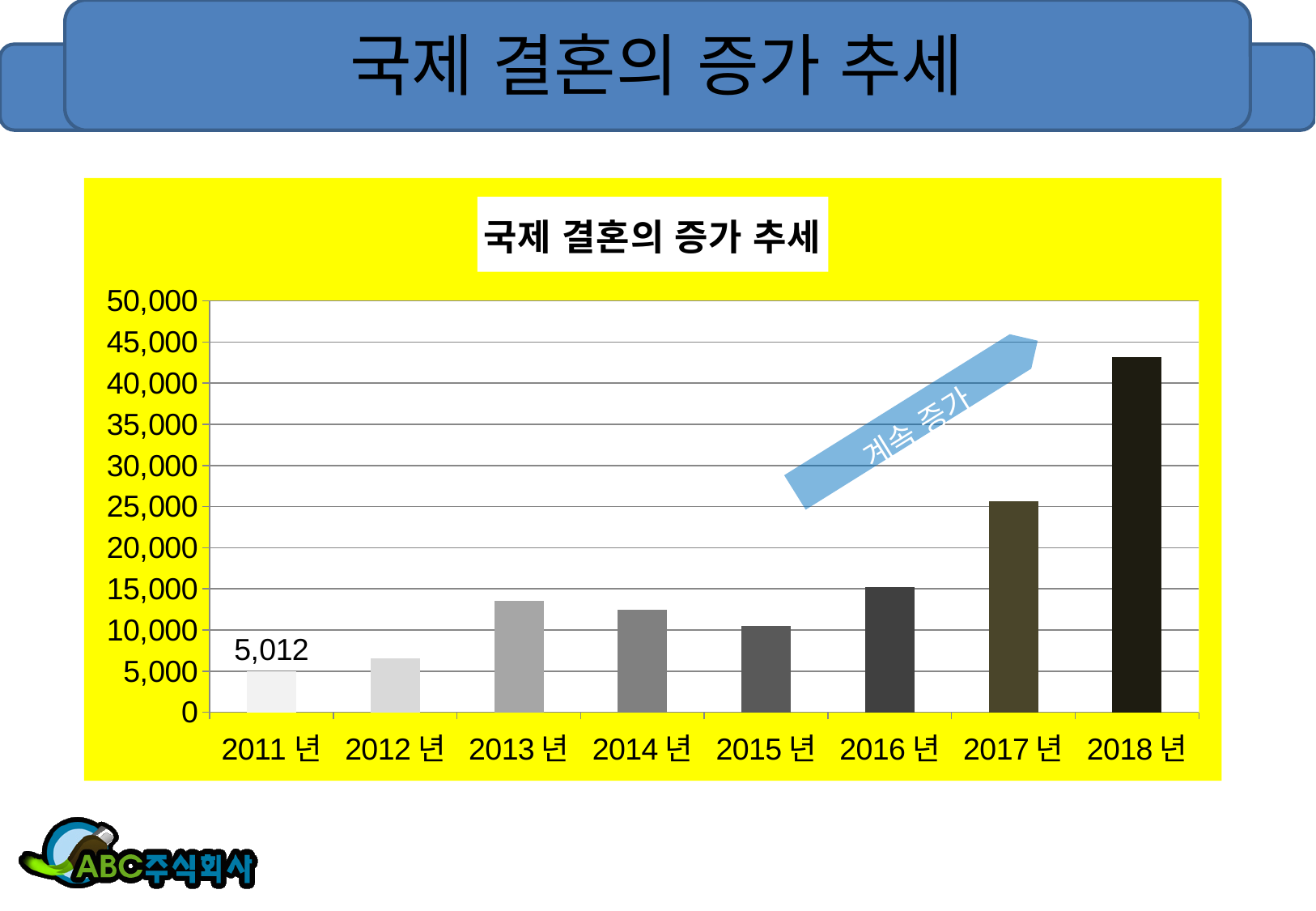

# 국제 결혼의 증가 추세

### Chart: 국제 결혼의 증가 추세

| Category | 건수 |
|---|---|
| 2011년 | 5012.0 |
| 2012년 | 6545.0 |
| 2013년 | 13494.0 |
| 2014년 | 12448.0 |
| 2015년 | 10507.0 |
| 2016년 | 15234.0 |
| 2017년 | 25658.0 |
| 2018년 | 43121.0 |
5